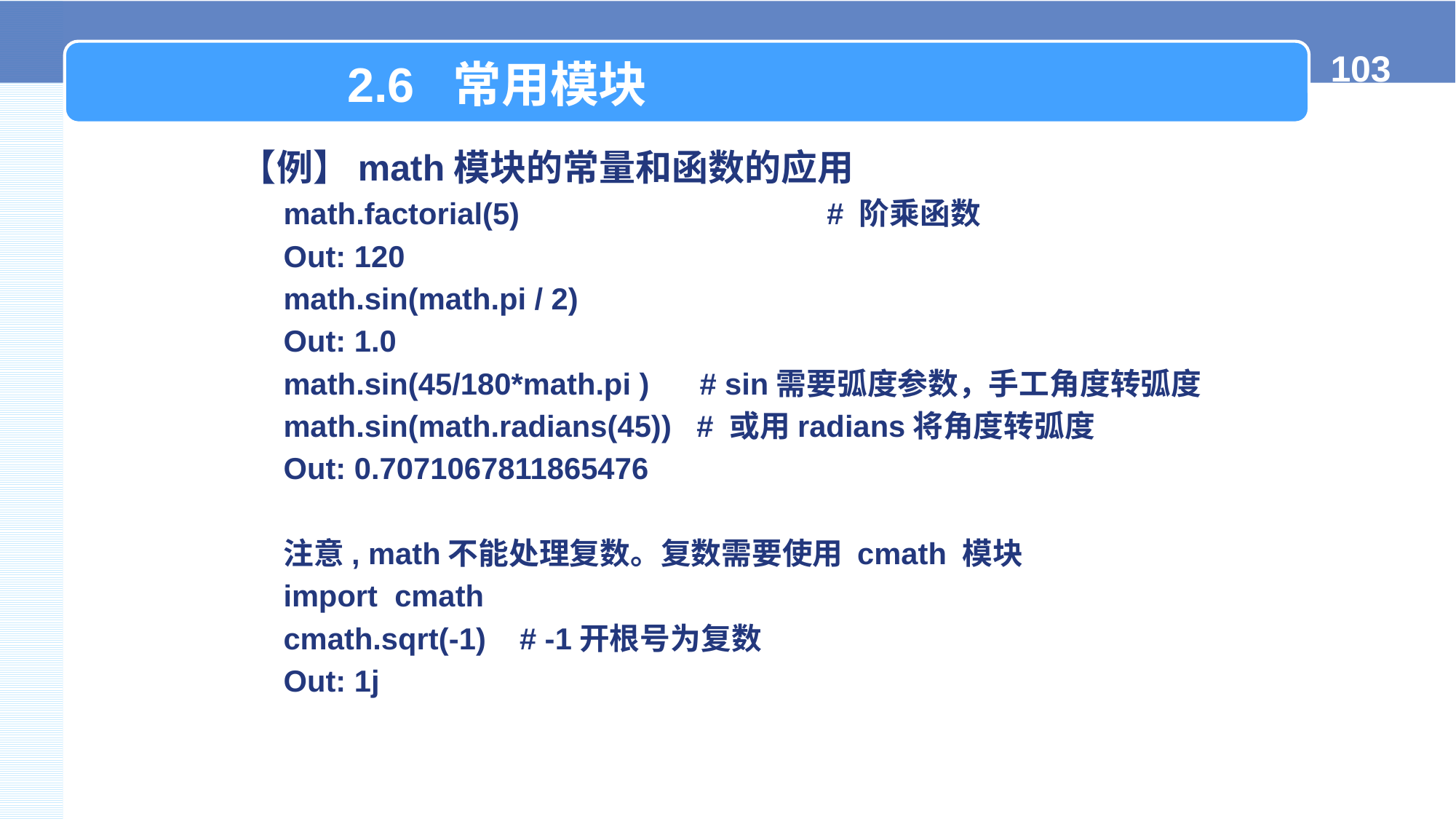

2.6  常用模块
【例】math模块的常量和函数的应用
math.factorial(5)			# 阶乘函数
Out: 120
math.sin(math.pi / 2)
Out: 1.0
math.sin(45/180*math.pi )      # sin需要弧度参数，手工角度转弧度
math.sin(math.radians(45))   # 或用radians将角度转弧度
Out: 0.7071067811865476

注意, math不能处理复数。复数需要使用 cmath 模块
import  cmath
cmath.sqrt(-1)    # -1开根号为复数
Out: 1j